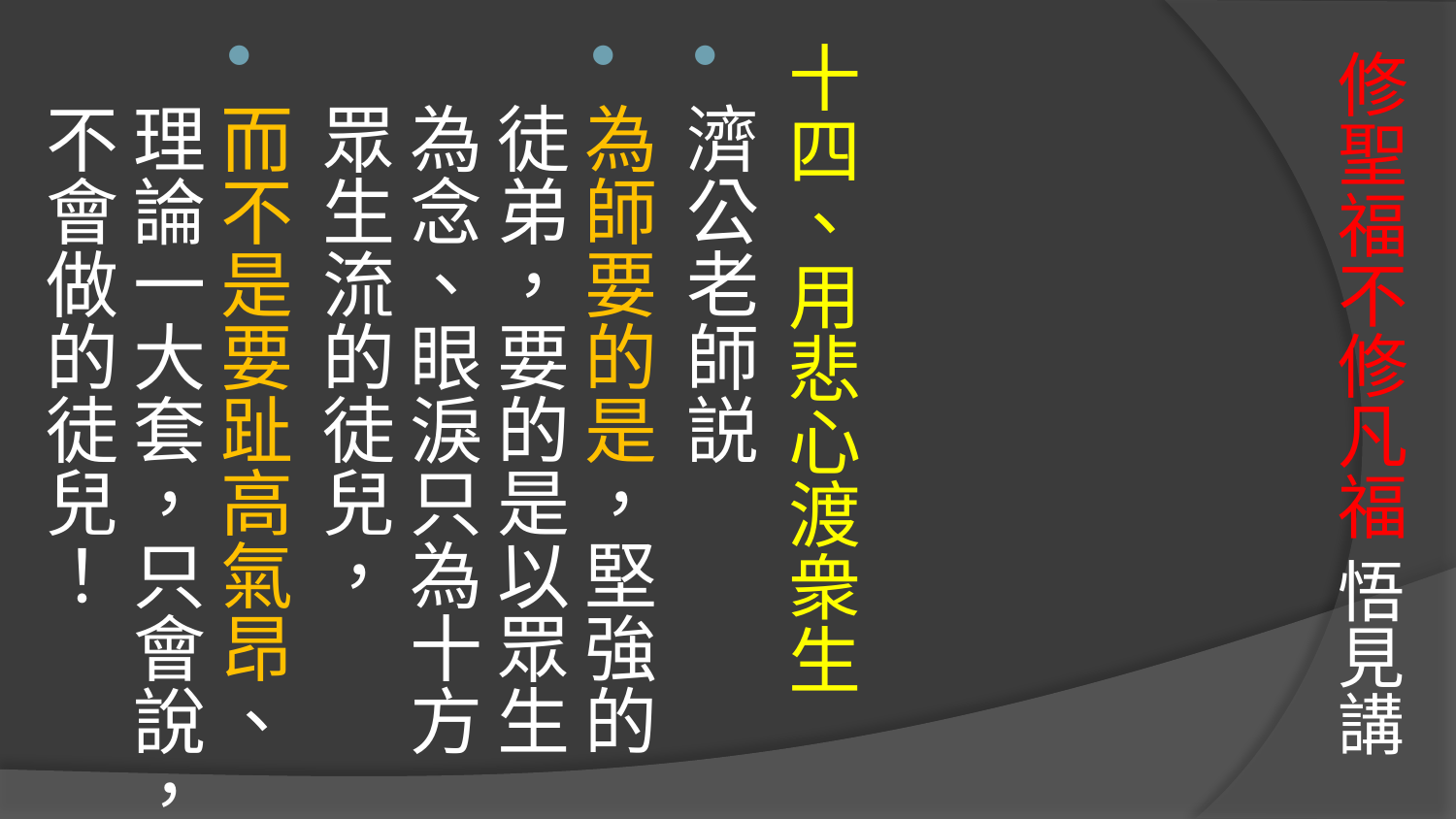

# 修聖福不修凡福 悟見講
十四、用悲心渡衆生
濟公老師説
為師要的是，堅強的徒弟，要的是以眾生為念、眼淚只為十方眾生流的徒兒，
而不是要趾高氣昂、理論一大套，只會說，不會做的徒兒！